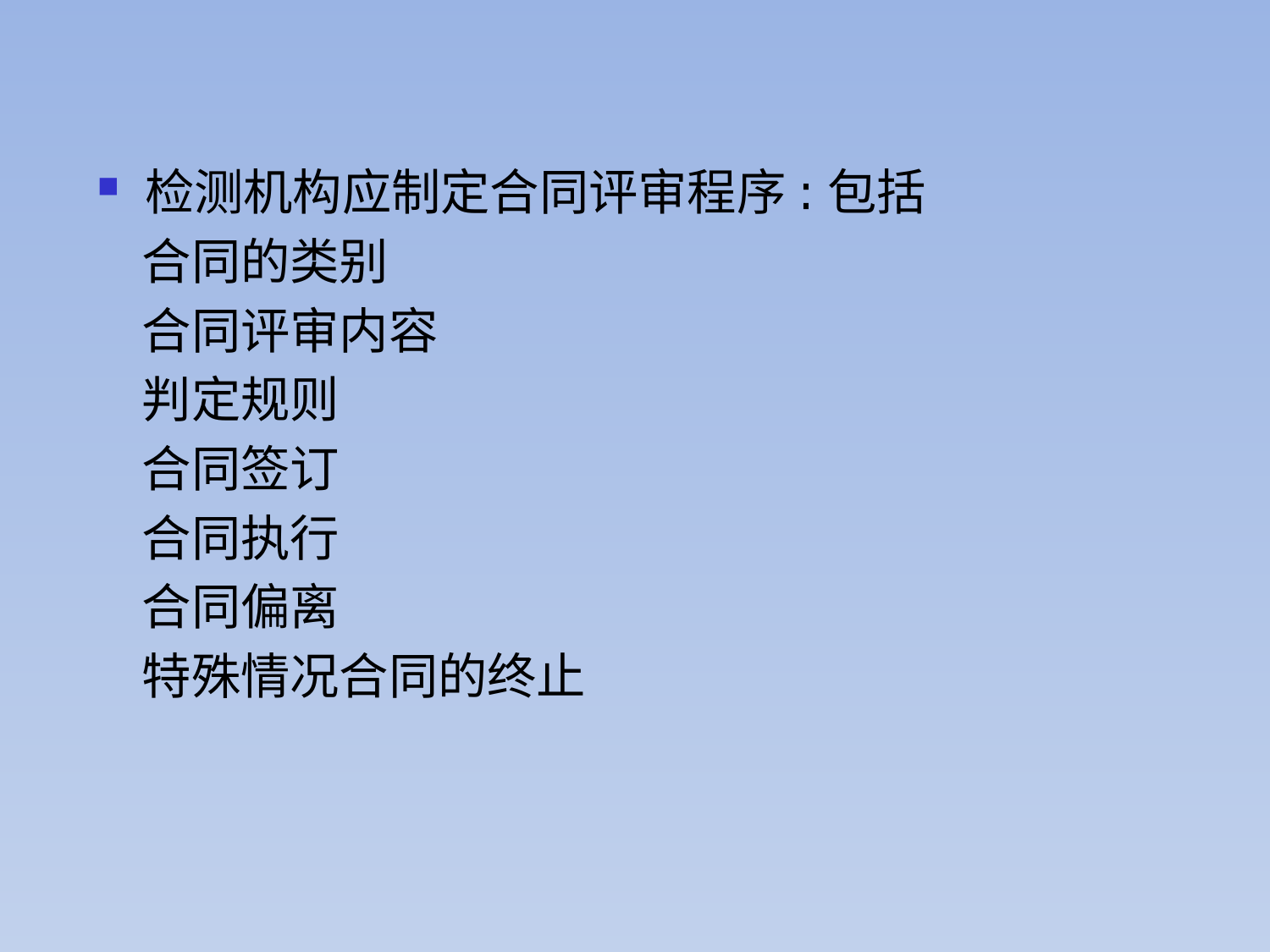

检测机构应制定合同评审程序:包括
   合同的类别
   合同评审内容
   判定规则
   合同签订
   合同执行
   合同偏离
   特殊情况合同的终止